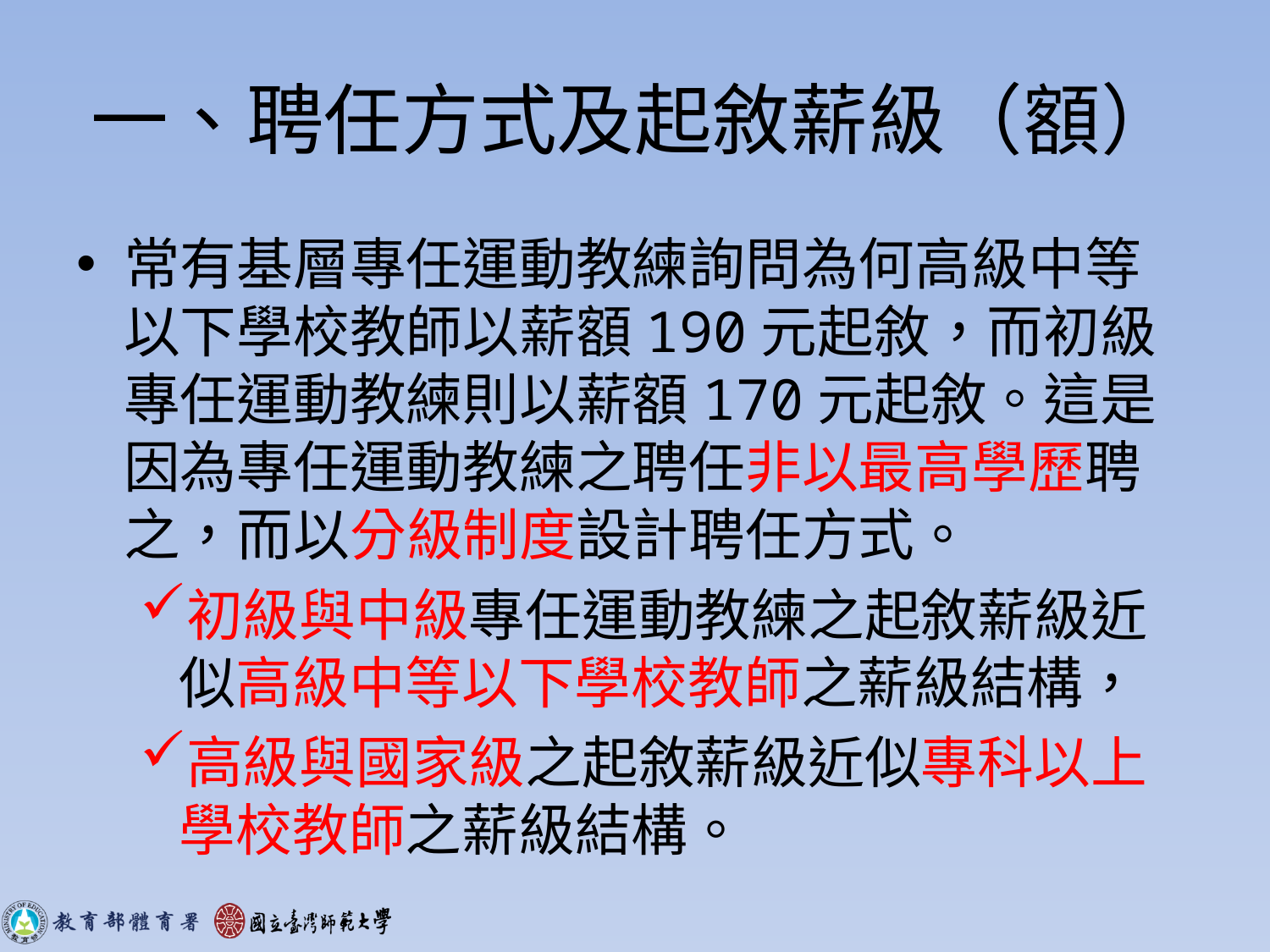

# 一、聘任方式及起敘薪級（額）
常有基層專任運動教練詢問為何高級中等以下學校教師以薪額190元起敘，而初級專任運動教練則以薪額170元起敘。這是因為專任運動教練之聘任非以最高學歷聘之，而以分級制度設計聘任方式。
初級與中級專任運動教練之起敘薪級近似高級中等以下學校教師之薪級結構，
高級與國家級之起敘薪級近似專科以上學校教師之薪級結構。